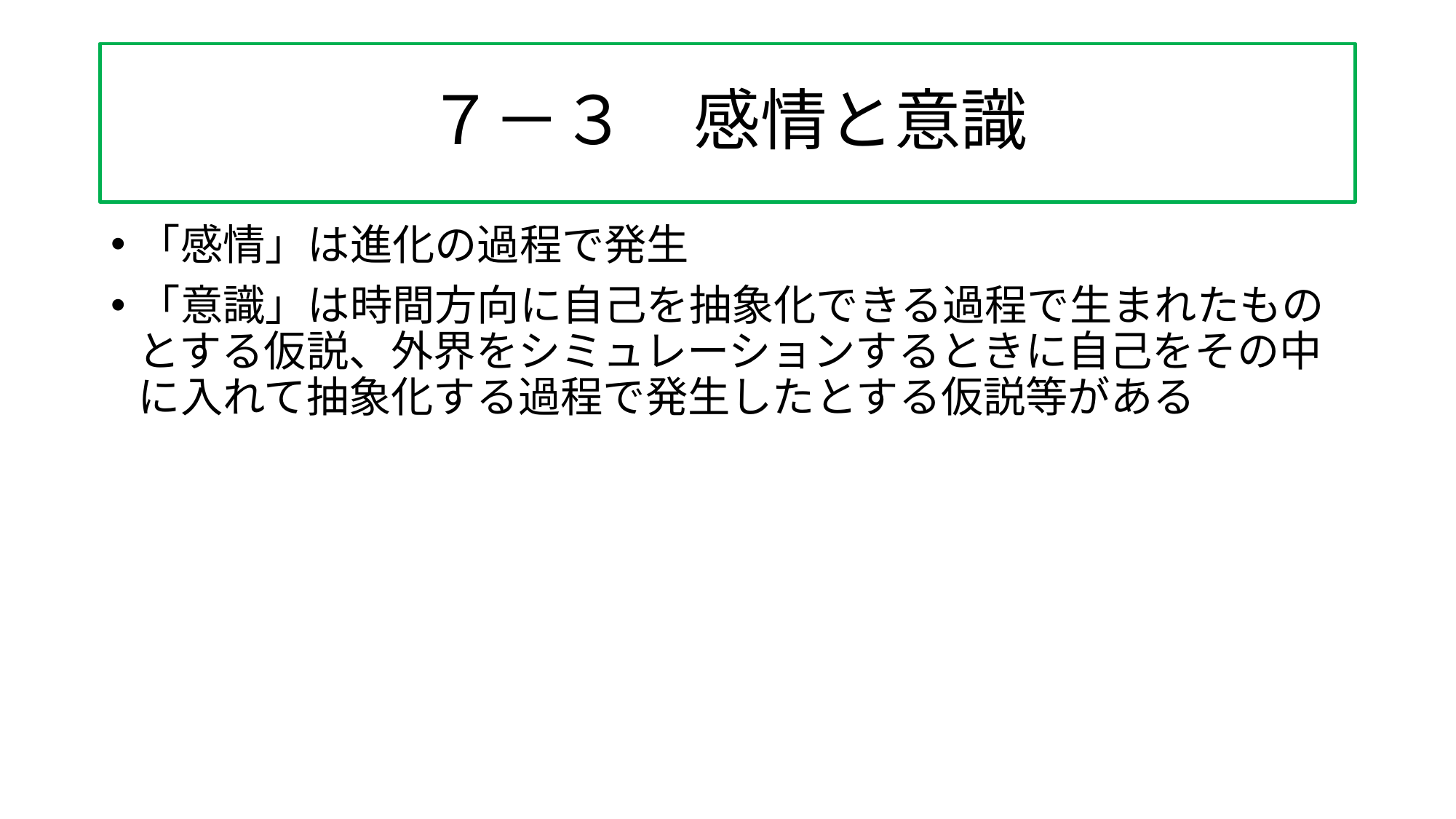

# ７－３　感情と意識
「感情」は進化の過程で発生
「意識」は時間方向に自己を抽象化できる過程で生まれたものとする仮説、外界をシミュレーションするときに自己をその中に入れて抽象化する過程で発生したとする仮説等がある